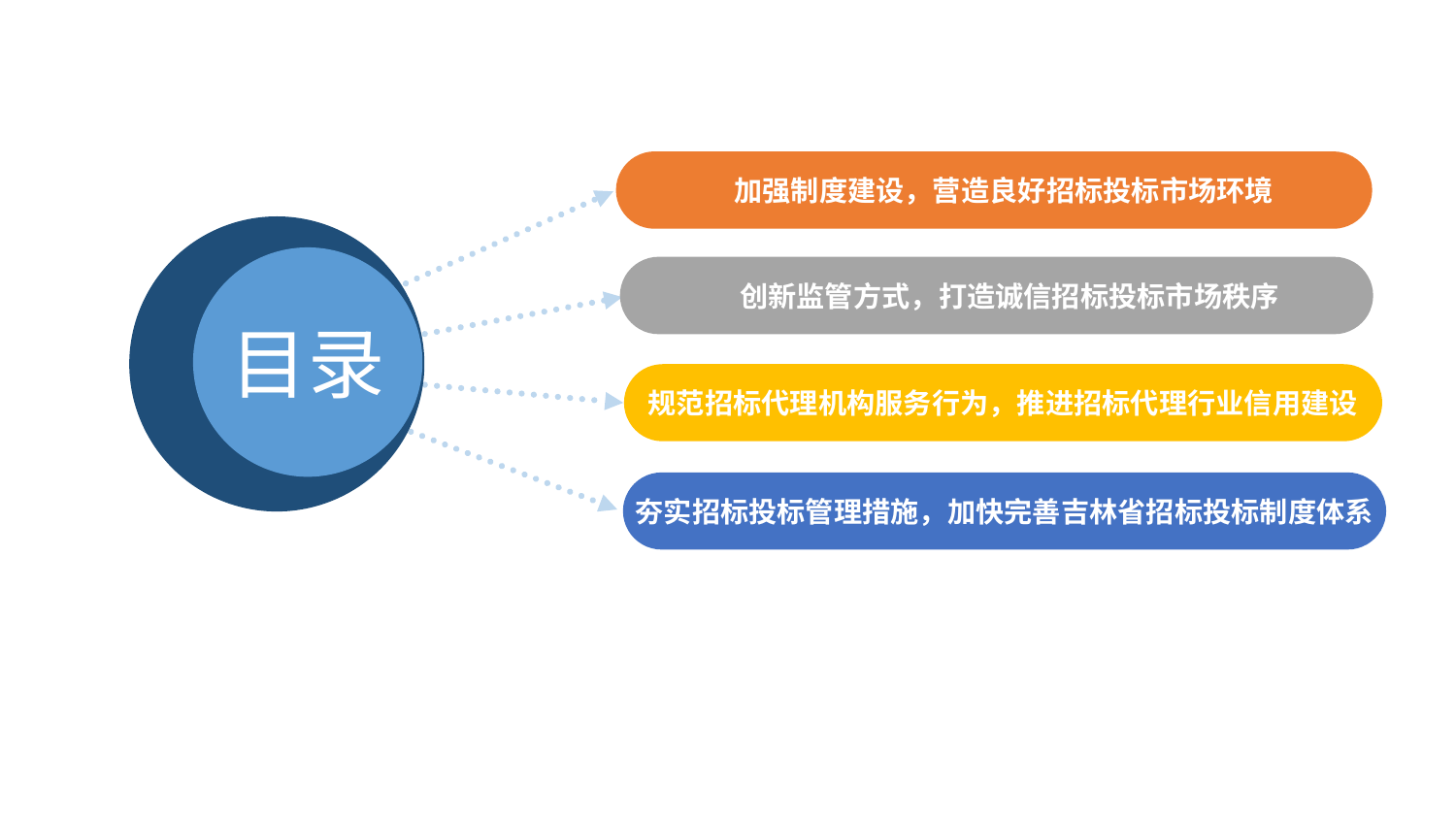

加强制度建设，营造良好招标投标市场环境

目录
   创新监管方式，打造诚信招标投标市场秩序

规范招标代理机构服务行为，推进招标代理行业信用建设

夯实招标投标管理措施，加快完善吉林省招标投标制度体系